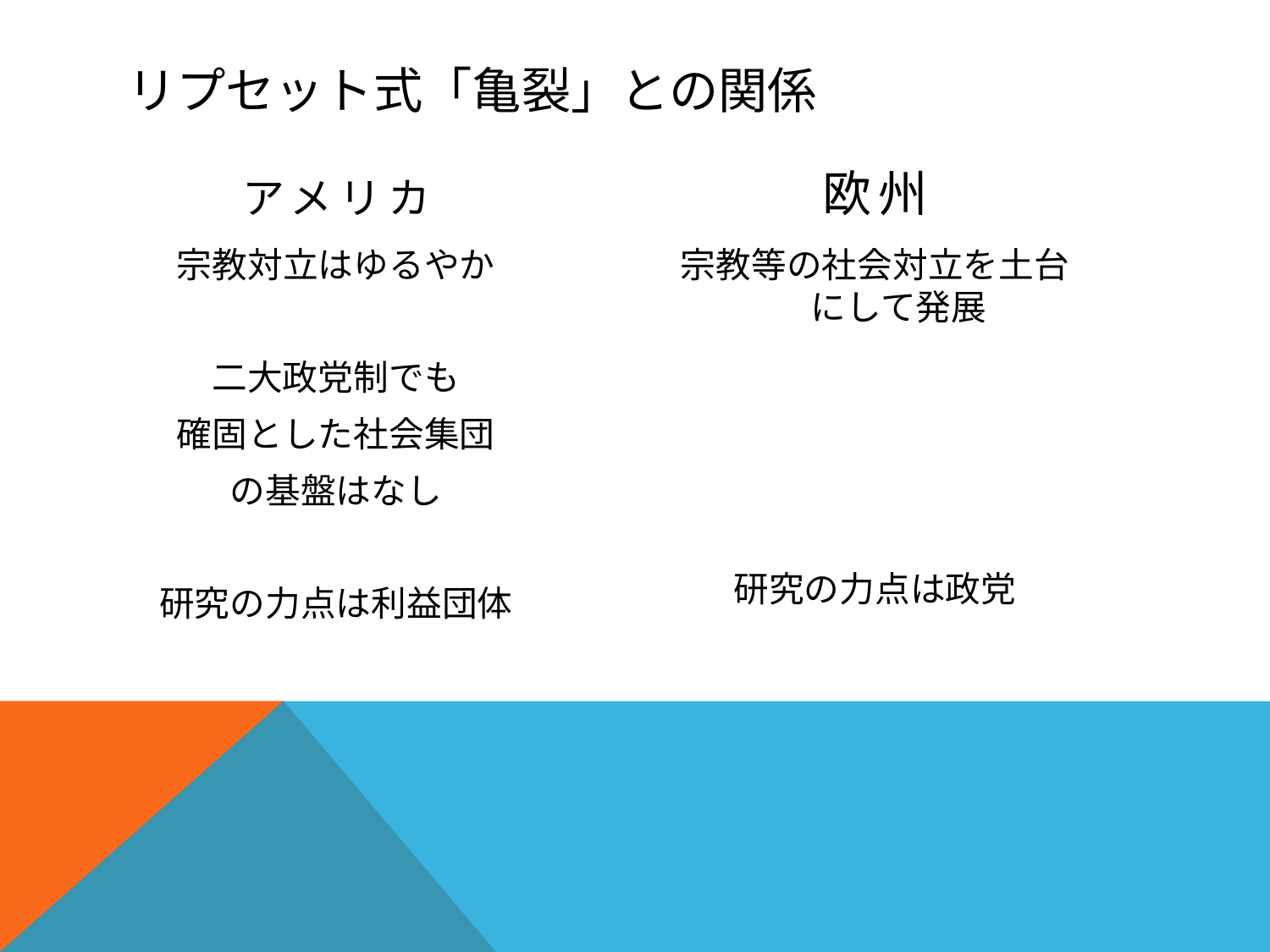

# リプセット式「亀裂」との関係
アメリカ
欧州
宗教対立はゆるやか

二大政党制でも
確固とした社会集団
の基盤はなし

研究の力点は利益団体
宗教等の社会対立を土台にして発展

研究の力点は政党